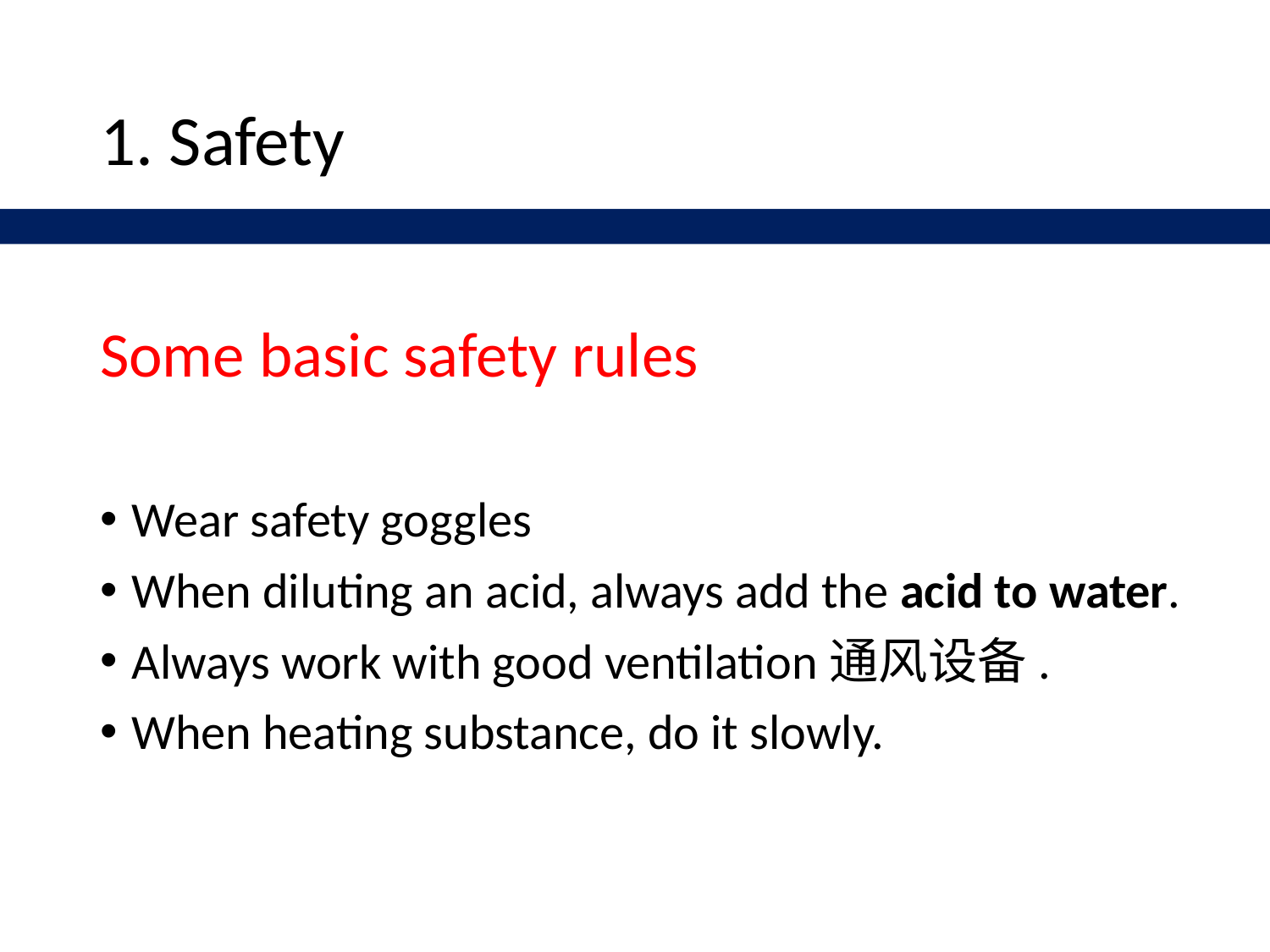

# 1. Safety

Some basic safety rules

Wear safety goggles
When diluting an acid, always add the acid to water.
Always work with good ventilation通风设备.
When heating substance, do it slowly.